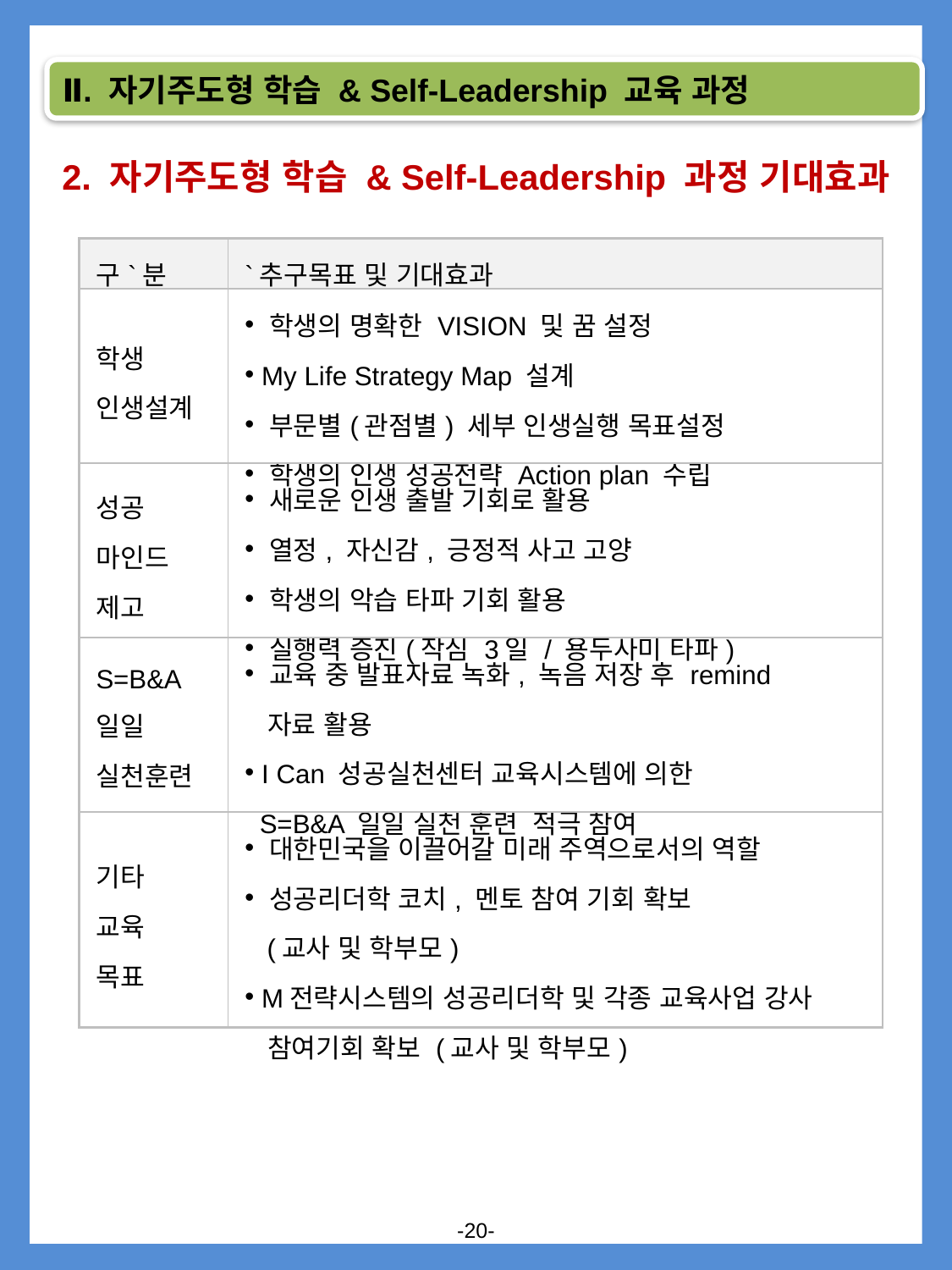

Ⅱ. 자기주도형 학습 & Self-Leadership 교육 과정

2. 자기주도형 학습 & Self-Leadership 과정 기대효과
| 구`분 | `추구목표 및 기대효과 |
| --- | --- |
| 학생 인생설계 | 학생의 명확한 VISION 및 꿈 설정 My Life Strategy Map 설계 부문별(관점별) 세부 인생실행 목표설정 학생의 인생 성공전략 Action plan 수립 |
| 성공 마인드 제고 | 새로운 인생 출발 기회로 활용 열정, 자신감, 긍정적 사고 고양 학생의 악습 타파 기회 활용 실행력 증진(작심 3일 / 용두사미 타파) |
| S=B&A 일일 실천훈련 | 교육 중 발표자료 녹화, 녹음 저장 후 remind 자료 활용 I Can 성공실천센터 교육시스템에 의한 S=B&A 일일 실천 훈련 적극 참여 |
| 기타 교육 목표 | 대한민국을 이끌어갈 미래 주역으로서의 역할 성공리더학 코치, 멘토 참여 기회 확보 (교사 및 학부모) M전략시스템의 성공리더학 및 각종 교육사업 강사 참여기회 확보 (교사 및 학부모) |